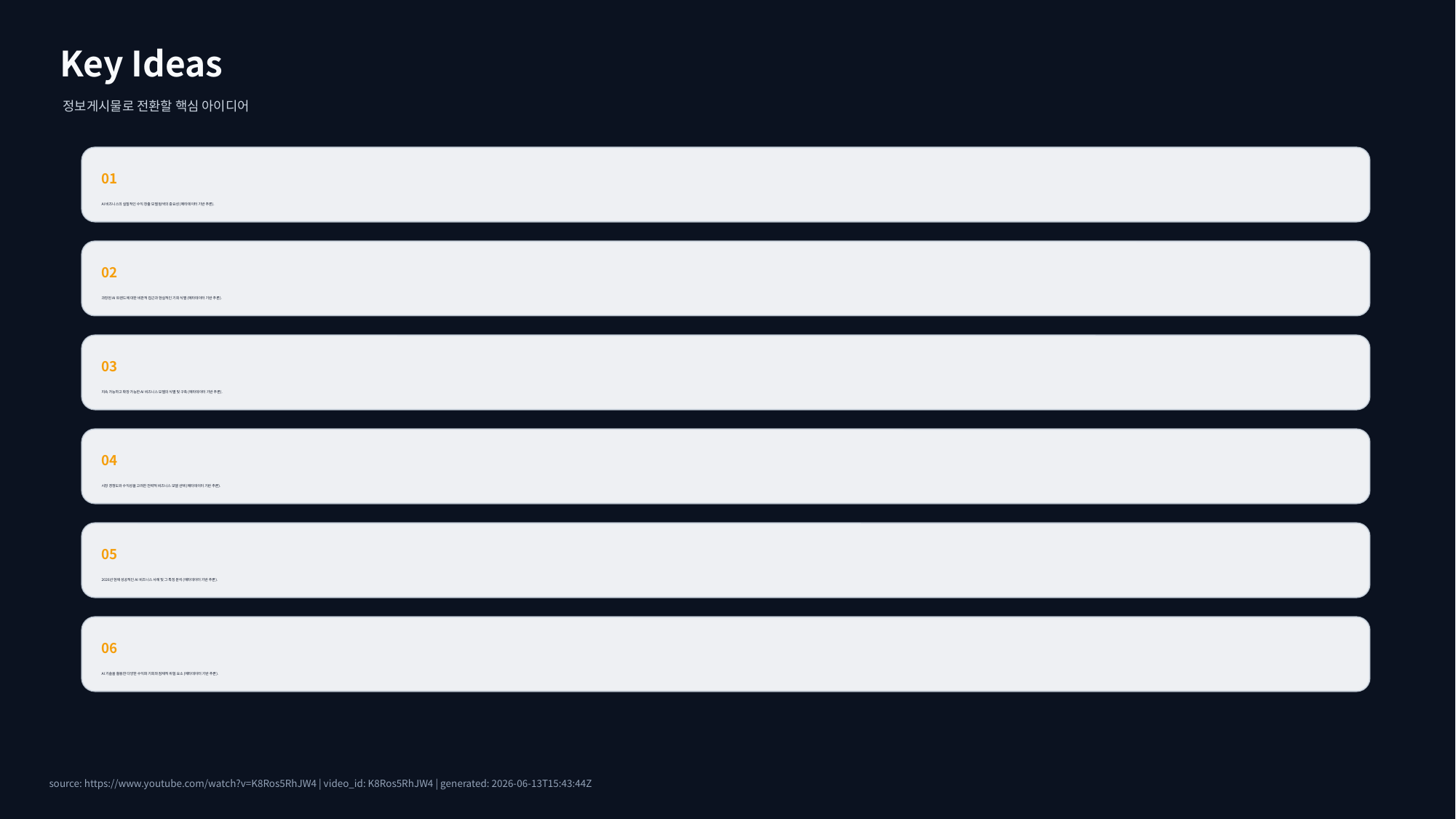

Key Ideas
정보게시물로 전환할 핵심 아이디어

01
AI 비즈니스의 실질적인 수익 창출 모델 탐색의 중요성 (메타데이터 기반 추론).

02
과장된 AI 트렌드에 대한 비판적 접근과 현실적인 기회 식별 (메타데이터 기반 추론).

03
지속 가능하고 확장 가능한 AI 비즈니스 모델의 식별 및 구축 (메타데이터 기반 추론).

04
시장 경쟁도와 수익성을 고려한 전략적 비즈니스 모델 선택 (메타데이터 기반 추론).

05
2026년 현재 성공적인 AI 비즈니스 사례 및 그 특징 분석 (메타데이터 기반 추론).

06
AI 기술을 활용한 다양한 수익화 기회와 잠재적 위험 요소 (메타데이터 기반 추론).
source: https://www.youtube.com/watch?v=K8Ros5RhJW4 | video_id: K8Ros5RhJW4 | generated: 2026-06-13T15:43:44Z